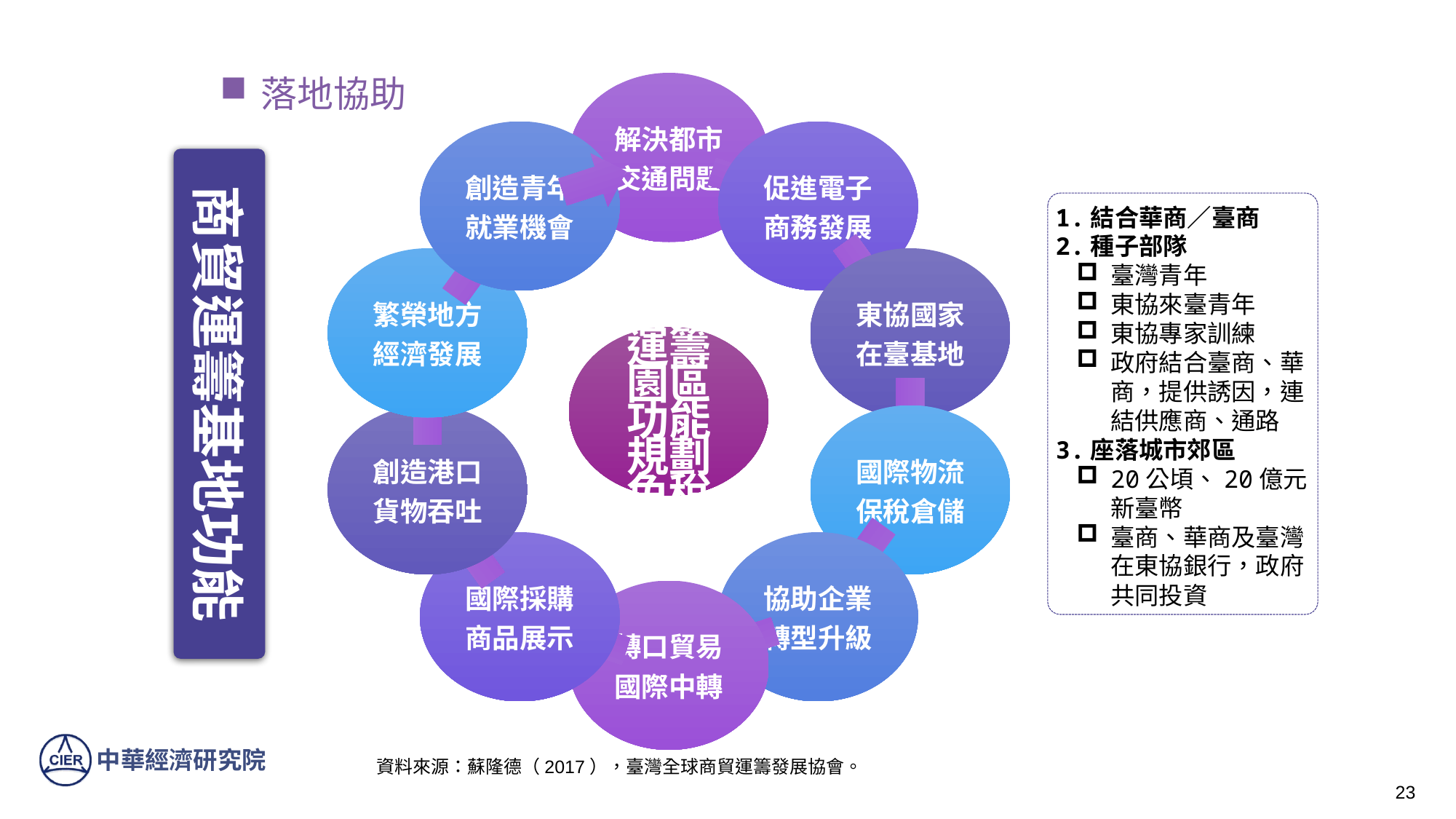

落地協助
智慧商貿
運籌園區
功能規劃
免稅特區
解決都市交通問題
促進電子商務發展
東協國家在臺基地
轉口貿易國際中轉
國際採購商品展示
創造港口貨物吞吐
繁榮地方經濟發展
國際物流保稅倉儲
協助企業轉型升級
創造青年就業機會
商貿運籌基地功能
1.結合華商／臺商
2.種子部隊
臺灣青年
東協來臺青年
東協專家訓練
政府結合臺商、華商，提供誘因，連結供應商、通路
3.座落城市郊區
20公頃、20億元新臺幣
臺商、華商及臺灣在東協銀行，政府共同投資
資料來源：蘇隆德（2017），臺灣全球商貿運籌發展協會。